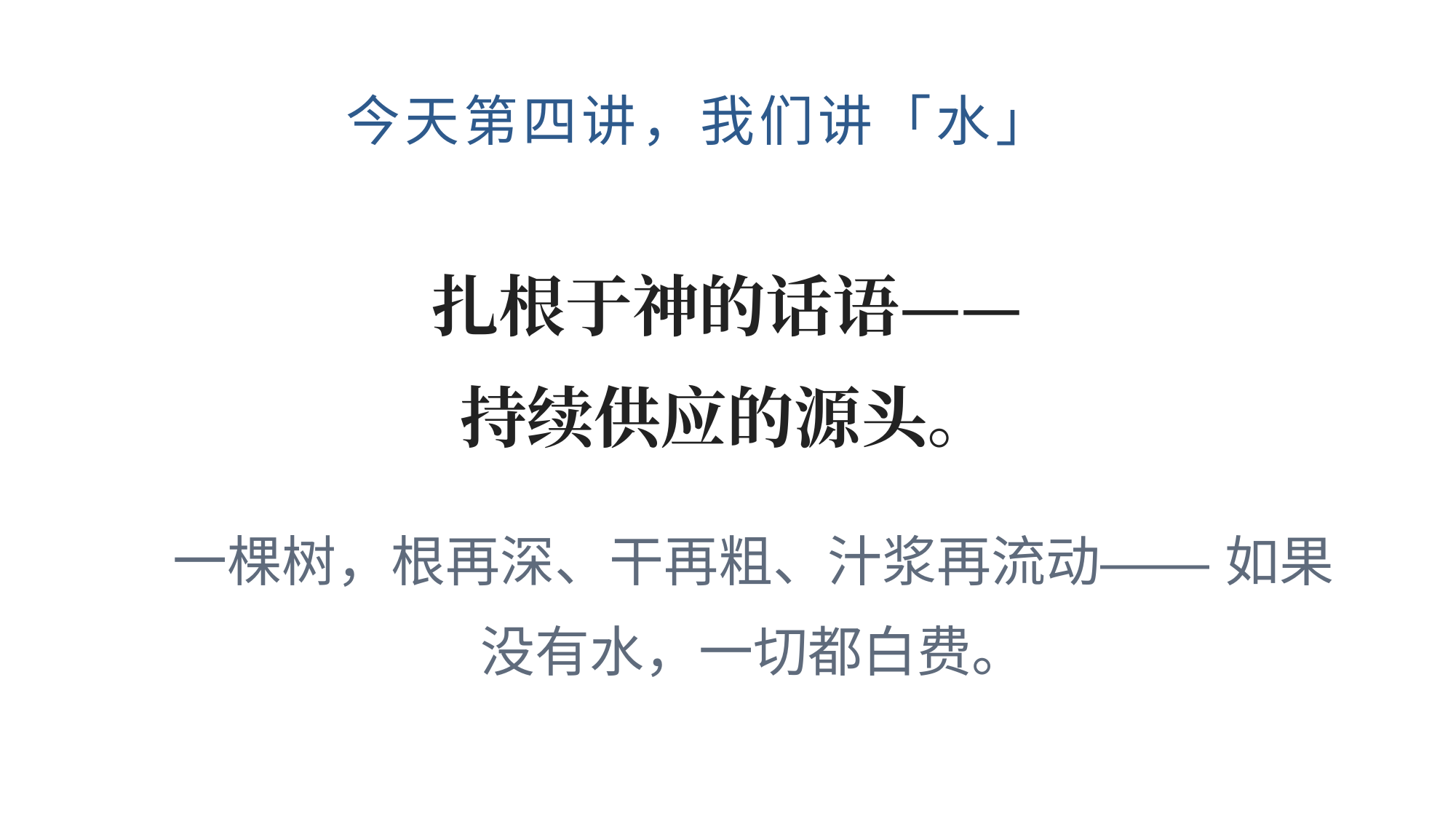

今天第四讲，我们讲「水」
扎根于神的话语—— 持续供应的源头。
一棵树，根再深、干再粗、汁浆再流动—— 如果没有水，一切都白费。